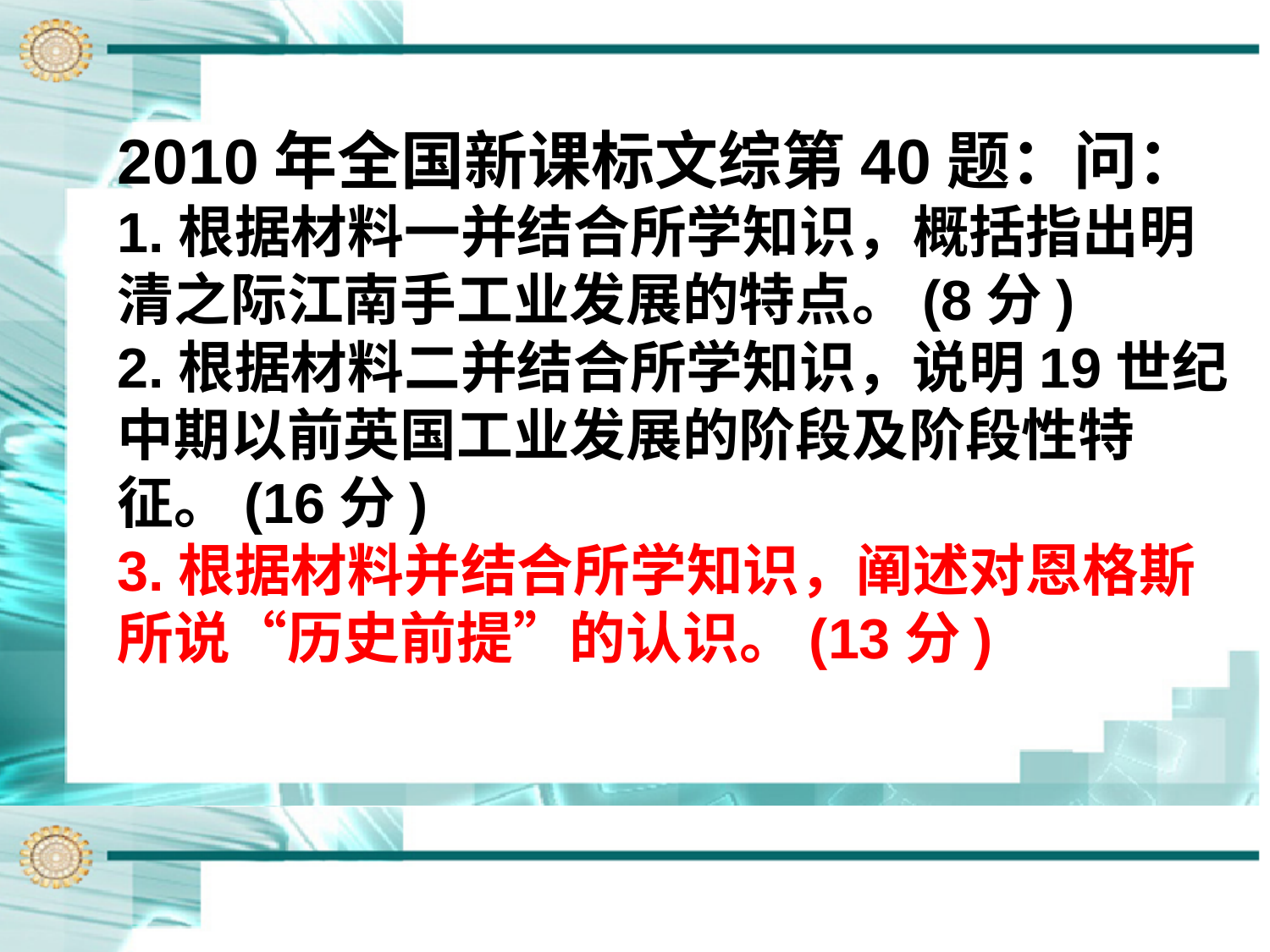

# 2010年全国新课标文综第40题：问： 1.根据材料一并结合所学知识，概括指出明清之际江南手工业发展的特点。(8分) 2.根据材料二并结合所学知识，说明19世纪中期以前英国工业发展的阶段及阶段性特征。(16分) 3.根据材料并结合所学知识，阐述对恩格斯所说“历史前提”的认识。(13分)